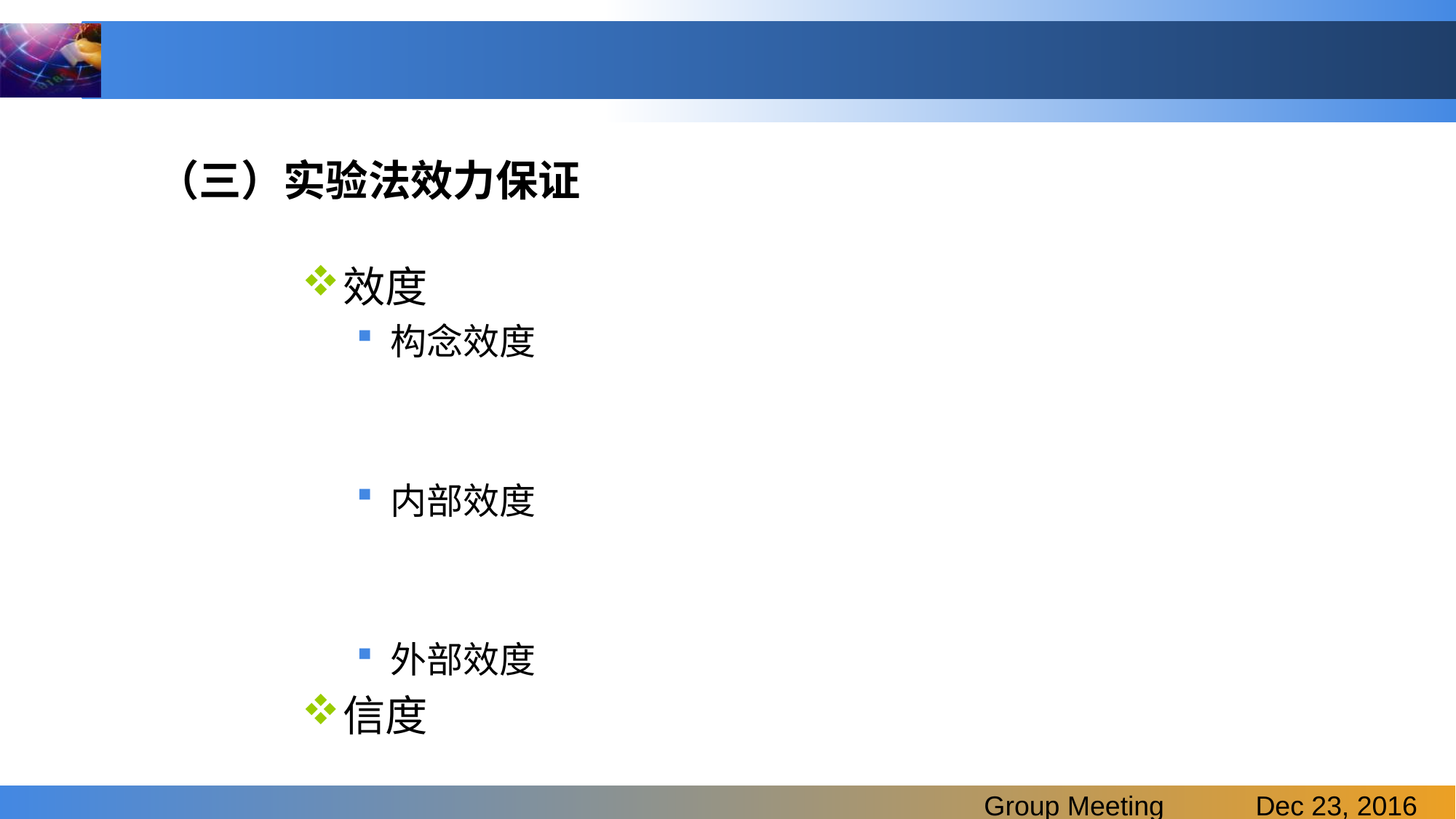

# （三）实验法效力保证
效度
构念效度

内部效度

外部效度
信度